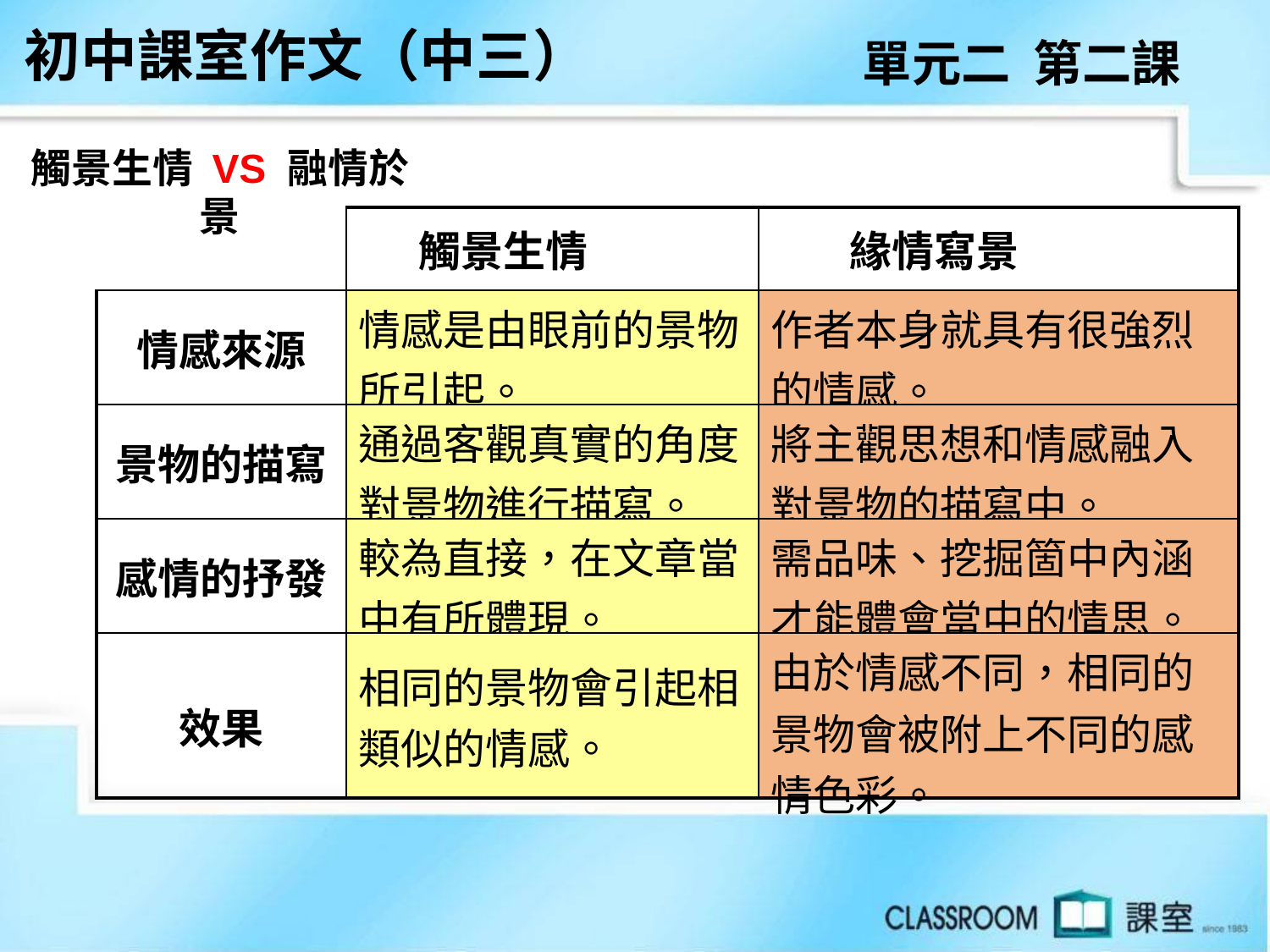

初中課室作文（中三）
單元二  第二課
觸景生情 VS 融情於景
|  | 觸景生情 | 緣情寫景 |
| --- | --- | --- |
| 情感來源 | 情感是由眼前的景物所引起。 | 作者本身就具有很強烈的情感。 |
| 景物的描寫 | 通過客觀真實的角度對景物進行描寫。 | 將主觀思想和情感融入對景物的描寫中。 |
| 感情的抒發 | 較為直接，在文章當中有所體現。 | 需品味、挖掘箇中內涵才能體會當中的情思。 |
| 效果 | 相同的景物會引起相類似的情感。 | 由於情感不同，相同的景物會被附上不同的感情色彩。 |